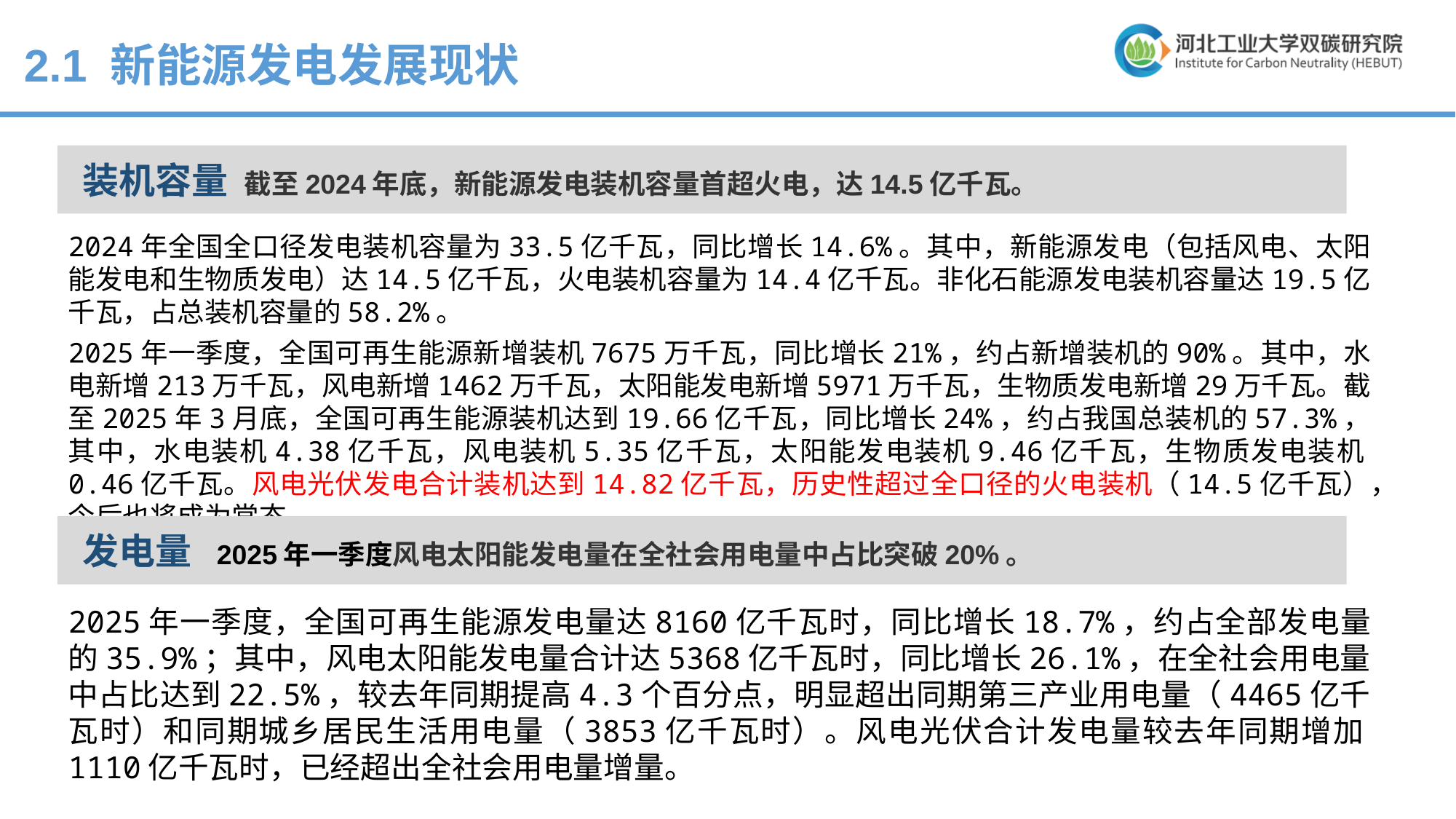

2.1 新能源发电发展现状

装机容量  截至2024年底，新能源发电装机容量首超火电，达14.5亿千瓦。
2024年全国全口径发电装机容量为33.5亿千瓦，同比增长14.6%。其中，新能源发电（包括风电、太阳能发电和生物质发电）达14.5亿千瓦，火电装机容量为14.4亿千瓦。非化石能源发电装机容量达19.5亿千瓦，占总装机容量的58.2%。
2025年一季度，全国可再生能源新增装机7675万千瓦，同比增长21%，约占新增装机的90%。其中，水电新增213万千瓦，风电新增1462万千瓦，太阳能发电新增5971万千瓦，生物质发电新增29万千瓦。截至2025年3月底，全国可再生能源装机达到19.66亿千瓦，同比增长24%，约占我国总装机的57.3%，其中，水电装机4.38亿千瓦，风电装机5.35亿千瓦，太阳能发电装机9.46亿千瓦，生物质发电装机0.46亿千瓦。风电光伏发电合计装机达到14.82亿千瓦，历史性超过全口径的火电装机（14.5亿千瓦），今后也将成为常态。

发电量  2025年一季度风电太阳能发电量在全社会用电量中占比突破20%。
2025年一季度，全国可再生能源发电量达8160亿千瓦时，同比增长18.7%，约占全部发电量的35.9%；其中，风电太阳能发电量合计达5368亿千瓦时，同比增长26.1%，在全社会用电量中占比达到22.5%，较去年同期提高4.3个百分点，明显超出同期第三产业用电量（4465亿千瓦时）和同期城乡居民生活用电量（3853亿千瓦时）。风电光伏合计发电量较去年同期增加1110亿千瓦时，已经超出全社会用电量增量。